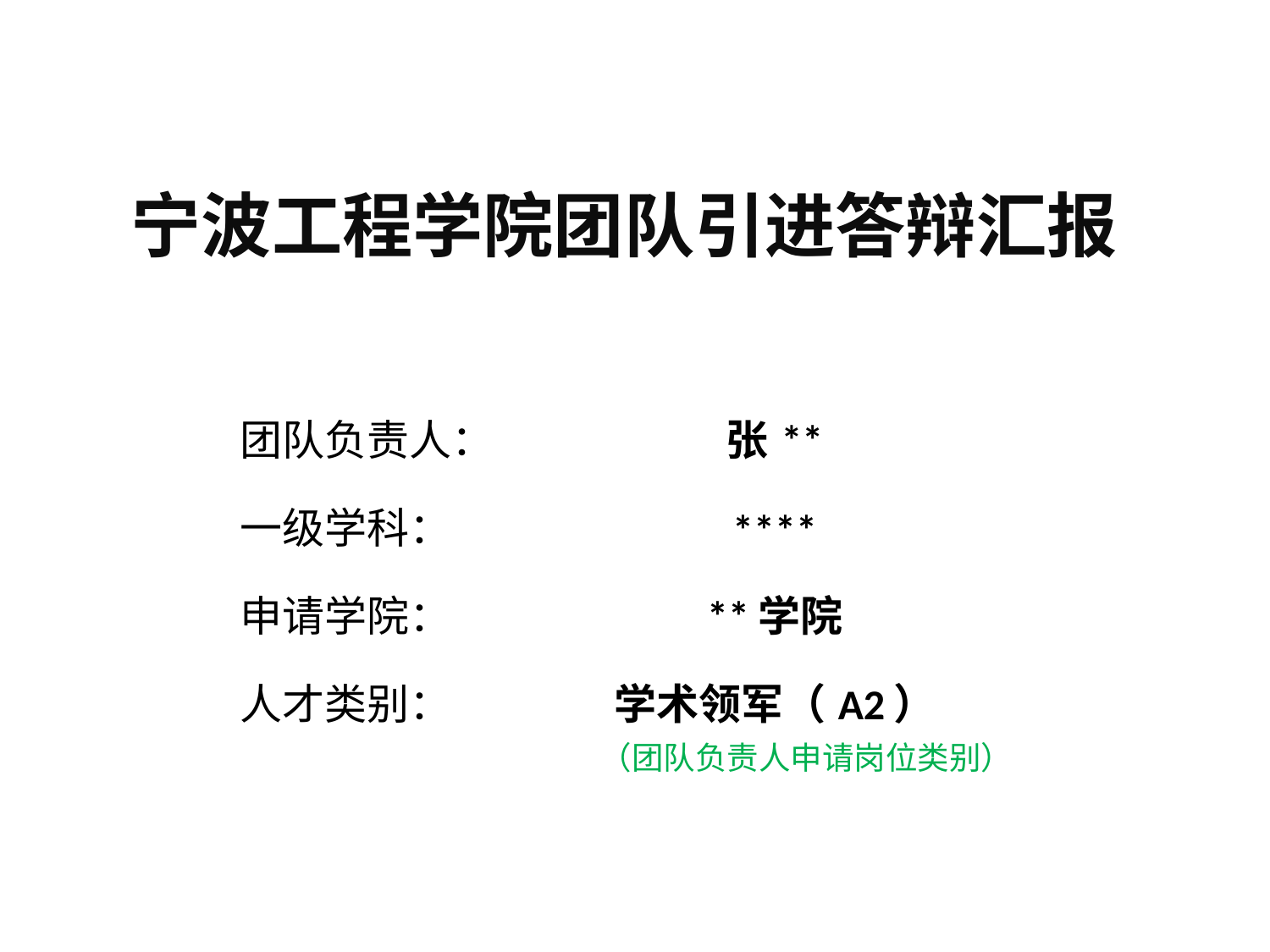

宁波工程学院团队引进答辩汇报
| 团队负责人： | 张\*\* |
| --- | --- |
| 一级学科： | \*\*\*\* |
| 申请学院： | \*\*学院 |
| 人才类别： | 学术领军（A2） |
（团队负责人申请岗位类别）